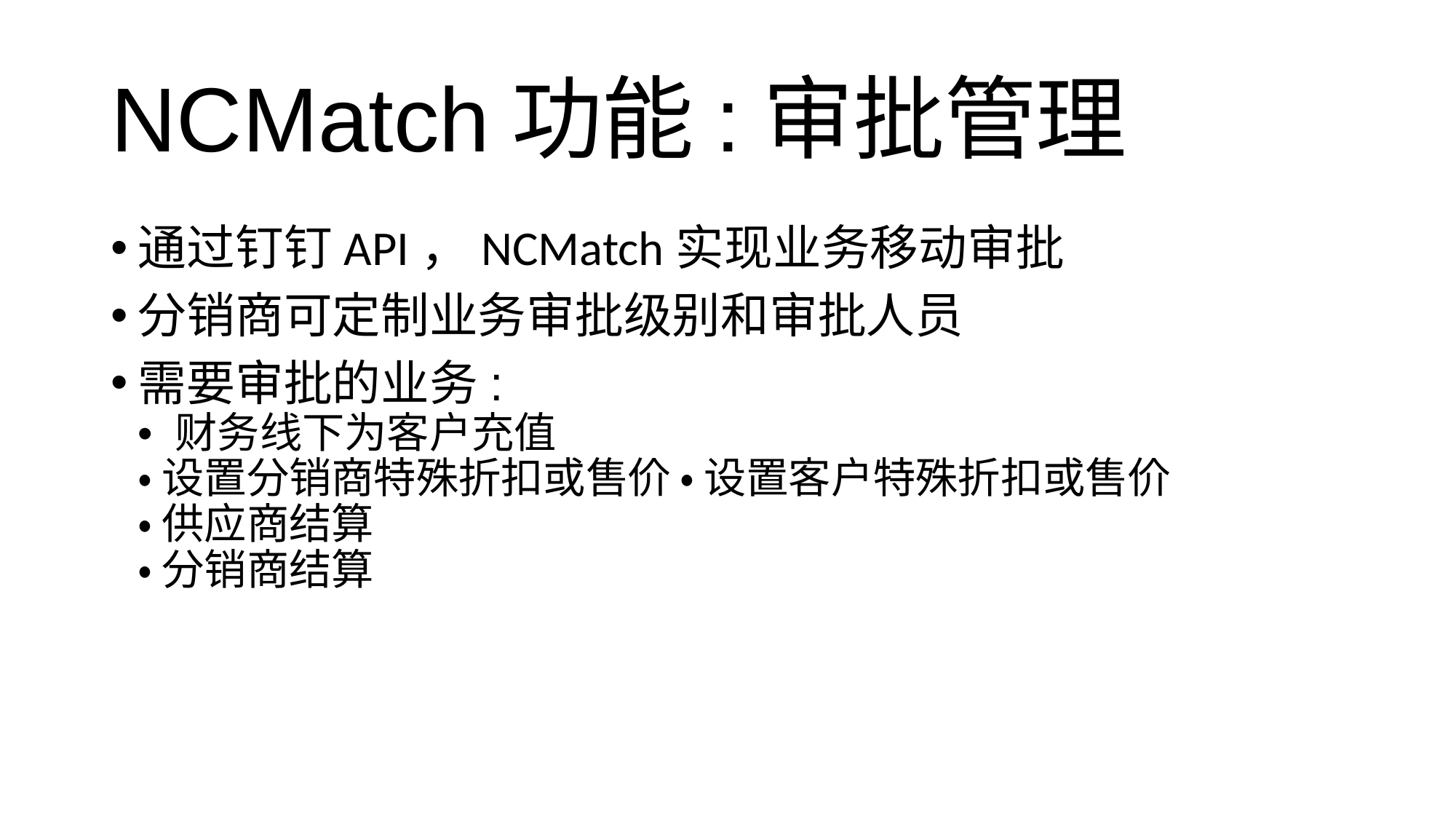

# NCMatch功能:审批管理
通过钉钉API，NCMatch实现业务移动审批
分销商可定制业务审批级别和审批人员
需要审批的业务:
• 财务线下为客户充值
• 设置分销商特殊折扣或售价 • 设置客户特殊折扣或售价
• 供应商结算
• 分销商结算